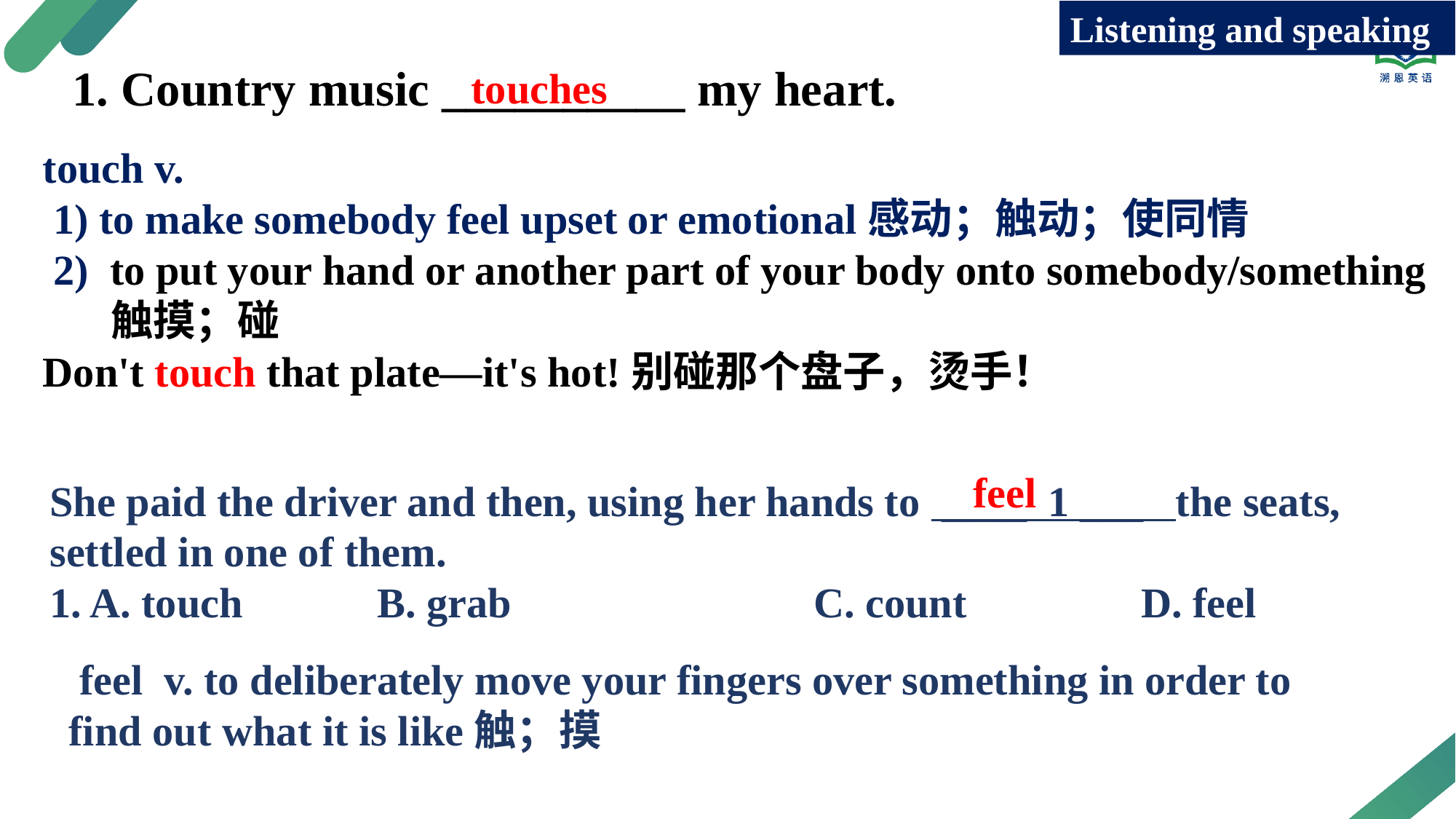

Listening and speaking
1. Country music __________ my heart.
touches
touch v.
 1) to make somebody feel upset or emotional感动；触动；使同情
 2)  to put your hand or another part of your body onto somebody/something
      触摸；碰
Don't touch that plate—it's hot!别碰那个盘子，烫手！
feel
She paid the driver and then, using her hands to  ____  1 ___   the seats, settled in one of them.
1. A. touch		B. grab			C. count             	D. feel
 feel  v. to deliberately move your fingers over something in order to find out what it is like触；摸